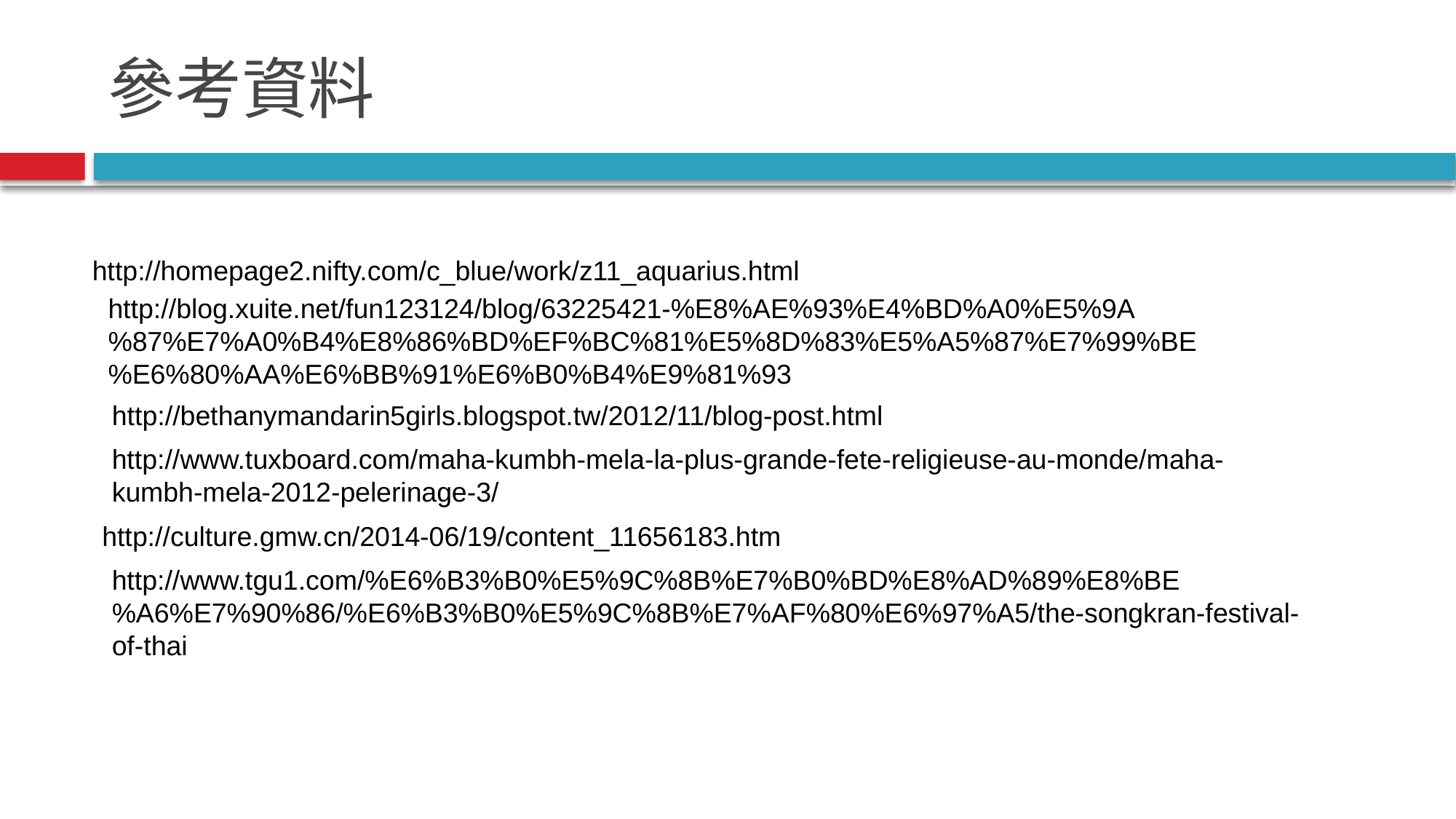

# 參考資料
http://homepage2.nifty.com/c_blue/work/z11_aquarius.html
http://blog.xuite.net/fun123124/blog/63225421-%E8%AE%93%E4%BD%A0%E5%9A%87%E7%A0%B4%E8%86%BD%EF%BC%81%E5%8D%83%E5%A5%87%E7%99%BE%E6%80%AA%E6%BB%91%E6%B0%B4%E9%81%93
http://bethanymandarin5girls.blogspot.tw/2012/11/blog-post.html
http://www.tuxboard.com/maha-kumbh-mela-la-plus-grande-fete-religieuse-au-monde/maha-kumbh-mela-2012-pelerinage-3/
http://culture.gmw.cn/2014-06/19/content_11656183.htm
http://www.tgu1.com/%E6%B3%B0%E5%9C%8B%E7%B0%BD%E8%AD%89%E8%BE%A6%E7%90%86/%E6%B3%B0%E5%9C%8B%E7%AF%80%E6%97%A5/the-songkran-festival-of-thai